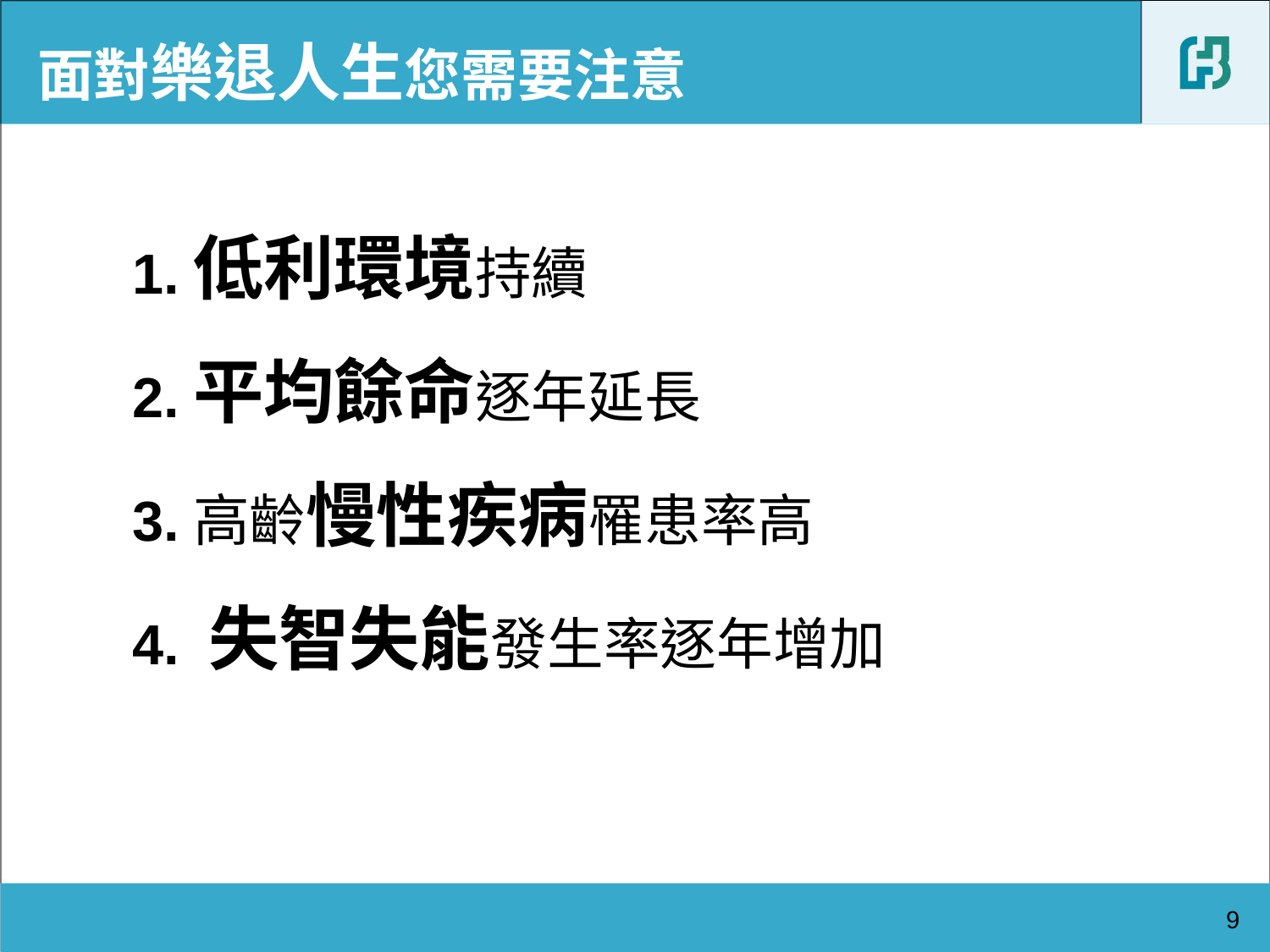

面對樂退人生您需要注意
1.低利環境持續

2.平均餘命逐年延長

3.高齡慢性疾病罹患率高

4. 失智失能發生率逐年增加
9